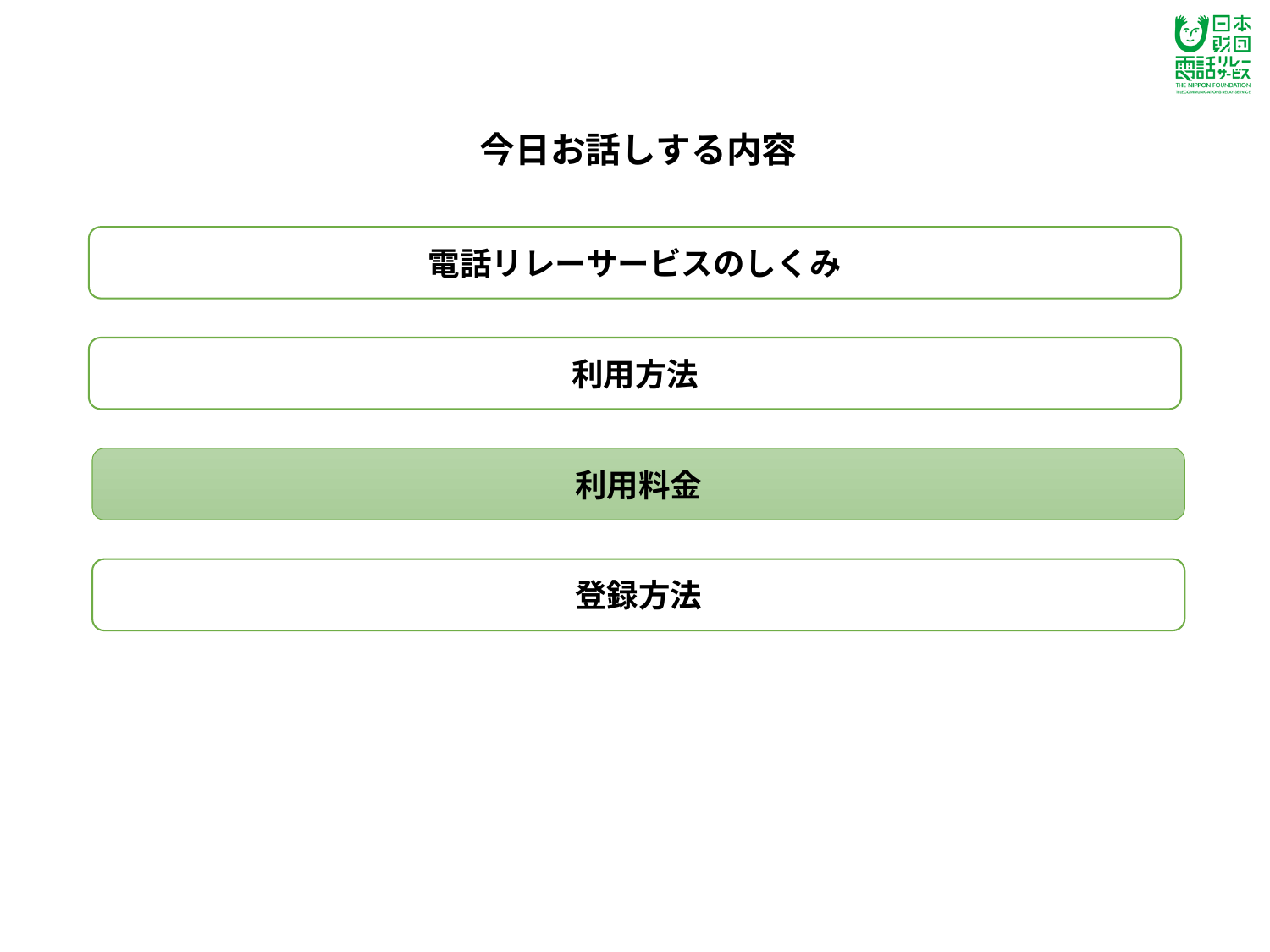

今日お話しする内容
電話リレーサービスのしくみ
利用方法
利用料金
登録方法